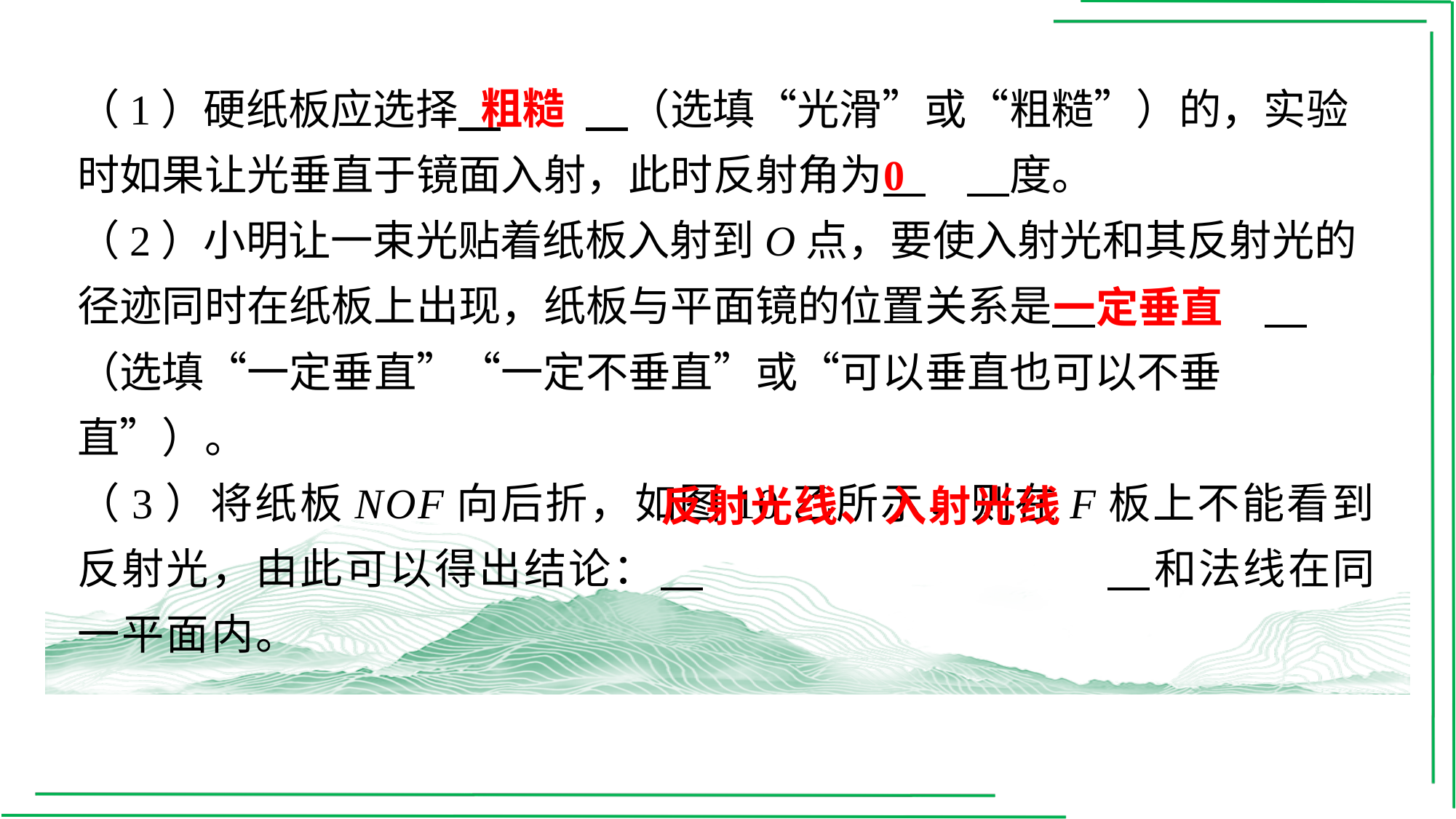

粗糙
（1）硬纸板应选择 　粗糙　⁠（选填“光滑”或“粗糙”）的，实验时如果让光垂直于镜面入射，此时反射角为 　0　⁠度。
（2）小明让一束光贴着纸板入射到O点，要使入射光和其反射光的径迹同时在纸板上出现，纸板与平面镜的位置关系是 　一定垂直　⁠（选填“一定垂直”“一定不垂直”或“可以垂直也可以不垂直”）。
（3）将纸板NOF向后折，如图10乙所示，则在F板上不能看到反射光，由此可以得出结论： 　反射光线、入射光线　⁠和法线在同一平面内。
0
一定垂直
反射光线、入射光线